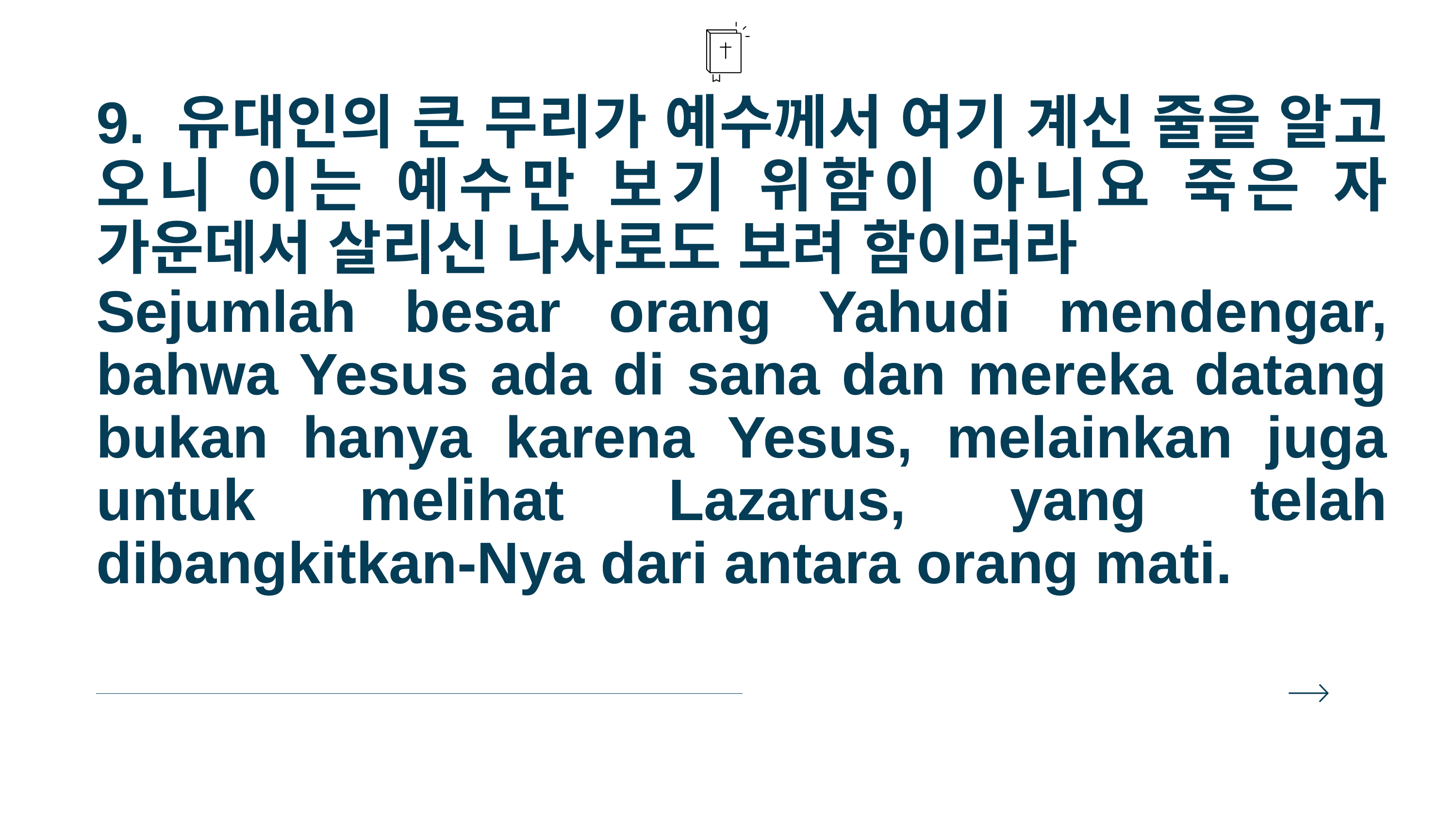

9. 유대인의 큰 무리가 예수께서 여기 계신 줄을 알고 오니 이는 예수만 보기 위함이 아니요 죽은 자 가운데서 살리신 나사로도 보려 함이러라
Sejumlah besar orang Yahudi mendengar, bahwa Yesus ada di sana dan mereka datang bukan hanya karena Yesus, melainkan juga untuk melihat Lazarus, yang telah dibangkitkan-Nya dari antara orang mati.